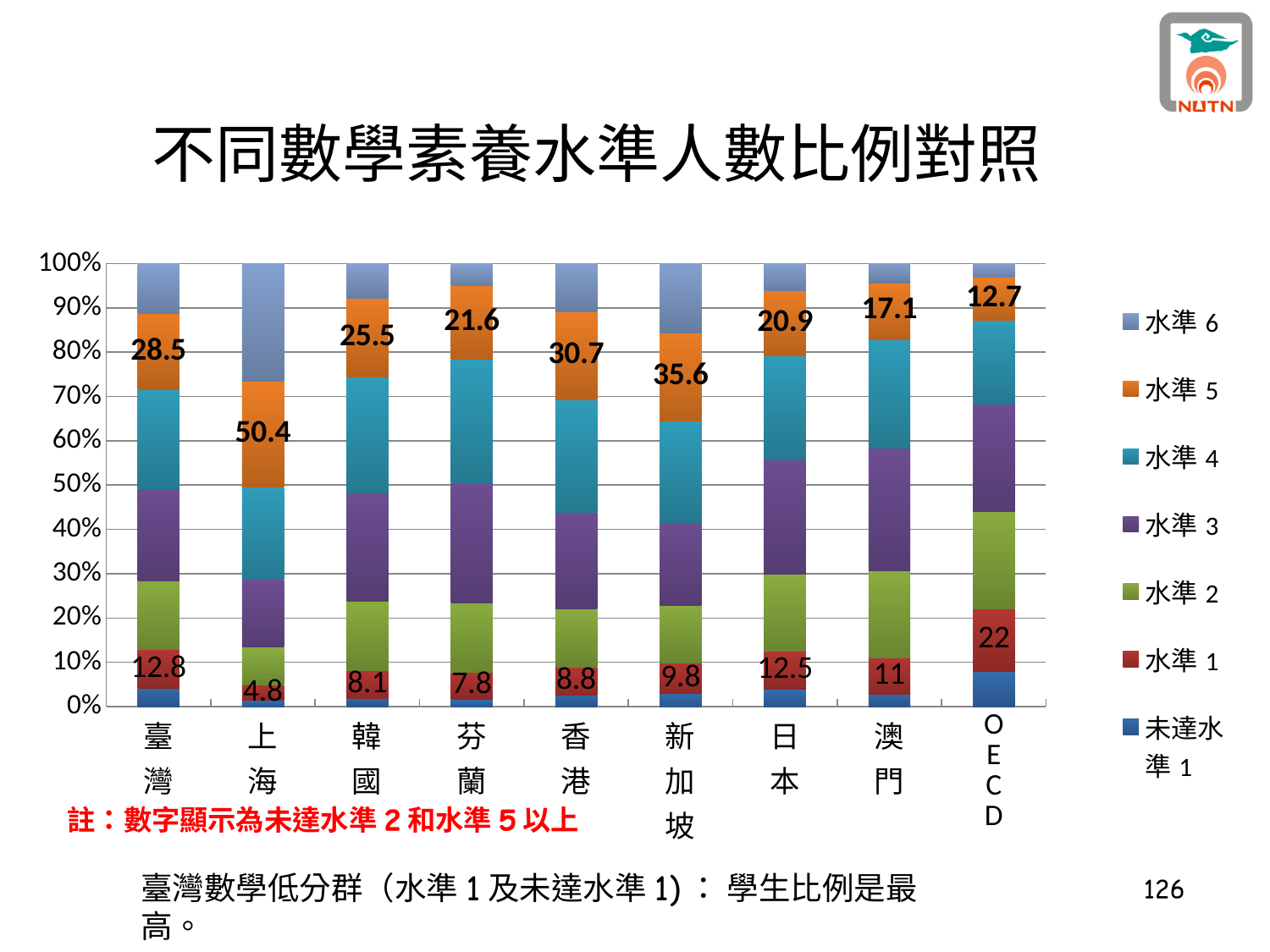

# 不同數學素養水準人數比例對照

### Chart

| Category | 未達水準1 | 水準1 | 水準2 | 水準3 | 水準4 | 水準5 | 水準6 |
|---|---|---|---|---|---|---|---|
| 臺灣 | 4.2 | 8.6 | 15.5 | 20.9 | 22.2 | 17.2 | 11.3 |
| 上海 | 1.4 | 3.4 | 8.700000000000001 | 15.2 | 20.8 | 23.8 | 26.6 |
| 韓國 | 1.9000000000000001 | 6.2 | 15.6 | 24.4 | 26.3 | 17.7 | 7.8 |
| 芬蘭 | 1.7000000000000004 | 6.1 | 15.6 | 27.1 | 27.8 | 16.7 | 4.9 |
| 香港 | 2.6 | 6.2 | 13.2 | 21.9 | 25.4 | 19.9 | 10.8 |
| 新加坡 | 3.0 | 6.8 | 13.1 | 18.7 | 22.8 | 20.0 | 15.6 |
| 日本 | 4.0 | 8.5 | 17.4 | 25.7 | 23.5 | 14.7 | 6.2 |
| 澳門 | 2.8 | 8.200000000000001 | 19.6 | 27.8 | 24.5 | 12.8 | 4.3 |
| OECD | 8.0 | 14.0 | 22.0 | 24.3 | 18.9 | 9.6 | 3.1 |
註：數字顯示為未達水準2和水準5以上
臺灣數學低分群（水準1及未達水準1)： 學生比例是最高。
126